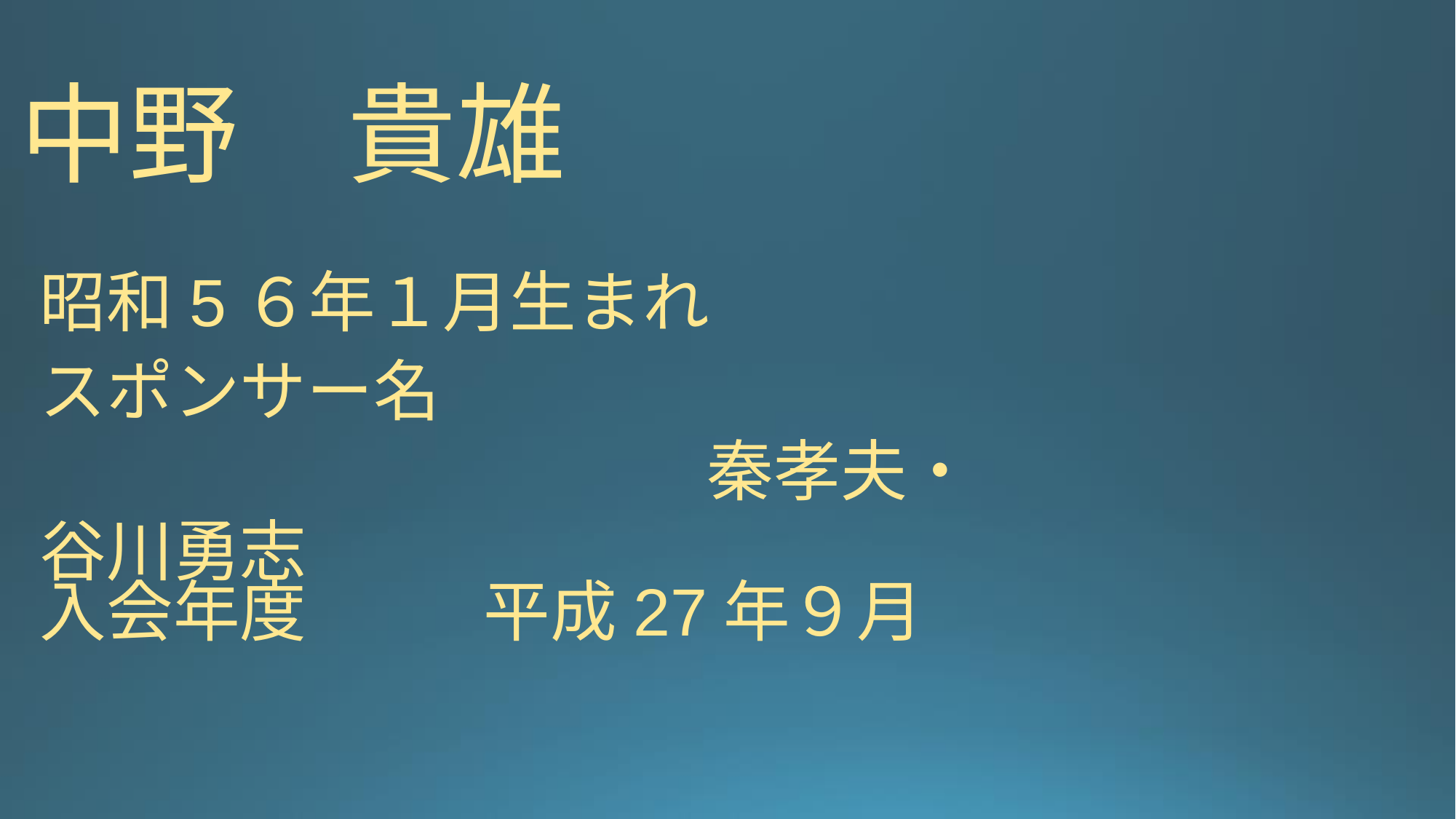

中野　貴雄
昭和5６年１月生まれ
スポンサー名
　　　　　　　　　　秦孝夫・谷川勇志
入会年度
平成27年９月